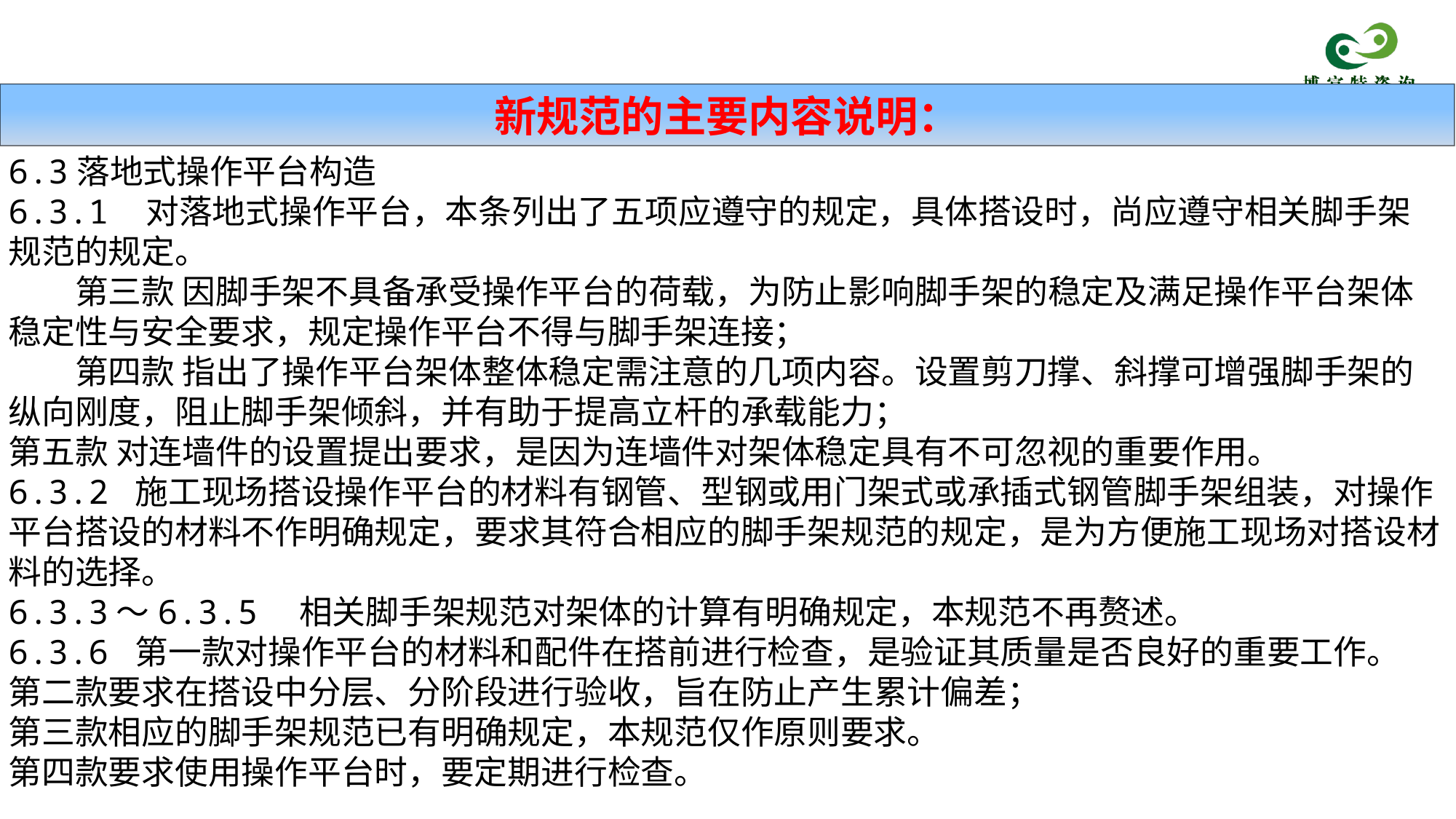

新规范的主要内容说明：
6.3落地式操作平台构造
6.3.1  对落地式操作平台，本条列出了五项应遵守的规定，具体搭设时，尚应遵守相关脚手架规范的规定。
　　第三款 因脚手架不具备承受操作平台的荷载，为防止影响脚手架的稳定及满足操作平台架体稳定性与安全要求，规定操作平台不得与脚手架连接；
　　第四款 指出了操作平台架体整体稳定需注意的几项内容。设置剪刀撑、斜撑可增强脚手架的纵向刚度，阻止脚手架倾斜，并有助于提高立杆的承载能力；
第五款 对连墙件的设置提出要求，是因为连墙件对架体稳定具有不可忽视的重要作用。
6.3.2  施工现场搭设操作平台的材料有钢管、型钢或用门架式或承插式钢管脚手架组装，对操作平台搭设的材料不作明确规定，要求其符合相应的脚手架规范的规定，是为方便施工现场对搭设材料的选择。
6.3.3～6.3.5　相关脚手架规范对架体的计算有明确规定，本规范不再赘述。
6.3.6  第一款对操作平台的材料和配件在搭前进行检查，是验证其质量是否良好的重要工作。
第二款要求在搭设中分层、分阶段进行验收，旨在防止产生累计偏差；
第三款相应的脚手架规范已有明确规定，本规范仅作原则要求。
第四款要求使用操作平台时，要定期进行检查。